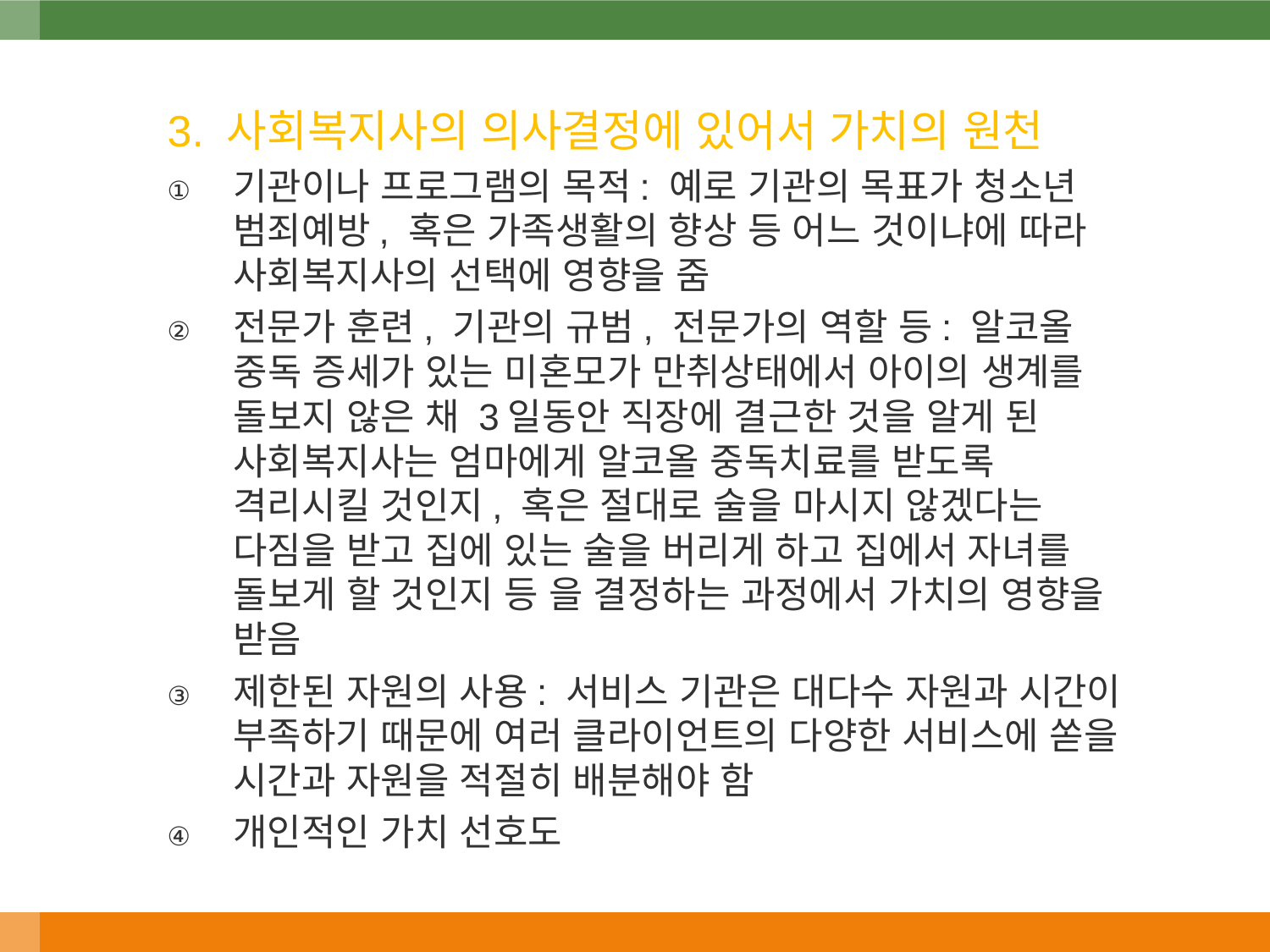

3. 사회복지사의 의사결정에 있어서 가치의 원천
기관이나 프로그램의 목적: 예로 기관의 목표가 청소년 범죄예방, 혹은 가족생활의 향상 등 어느 것이냐에 따라 사회복지사의 선택에 영향을 줌
전문가 훈련, 기관의 규범, 전문가의 역할 등: 알코올 중독 증세가 있는 미혼모가 만취상태에서 아이의 생계를 돌보지 않은 채 3일동안 직장에 결근한 것을 알게 된 사회복지사는 엄마에게 알코올 중독치료를 받도록 격리시킬 것인지, 혹은 절대로 술을 마시지 않겠다는 다짐을 받고 집에 있는 술을 버리게 하고 집에서 자녀를 돌보게 할 것인지 등 을 결정하는 과정에서 가치의 영향을 받음
제한된 자원의 사용: 서비스 기관은 대다수 자원과 시간이 부족하기 때문에 여러 클라이언트의 다양한 서비스에 쏟을 시간과 자원을 적절히 배분해야 함
개인적인 가치 선호도